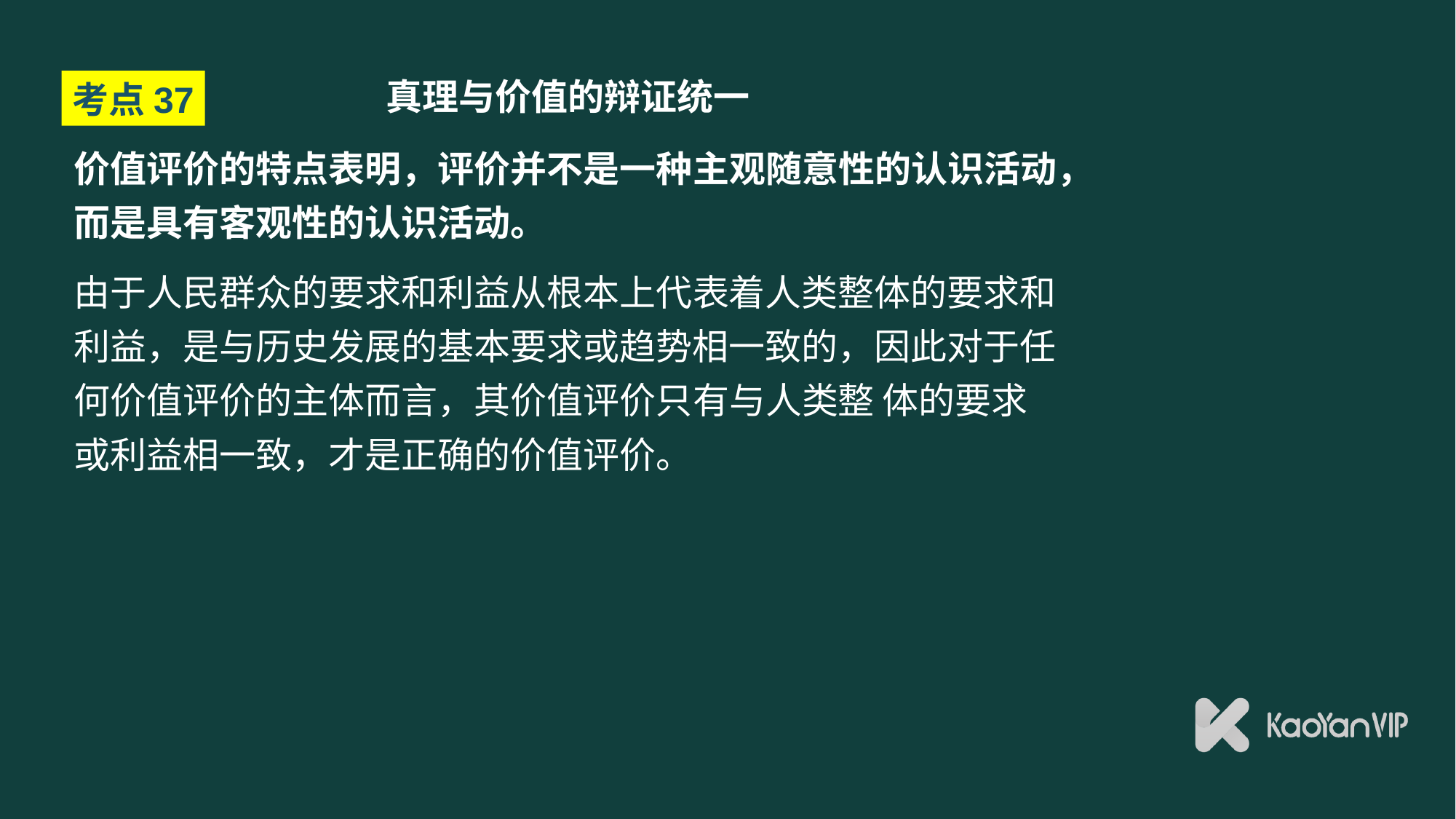

# 真理与价值的辩证统一
考点37
价值评价的特点表明，评价并不是一种主观随意性的认识活动，而是具有客观性的认识活动。
由于人民群众的要求和利益从根本上代表着人类整体的要求和利益，是与历史发展的基本要求或趋势相一致的，因此对于任何价值评价的主体而言，其价值评价只有与人类整 体的要求或利益相一致，才是正确的价值评价。